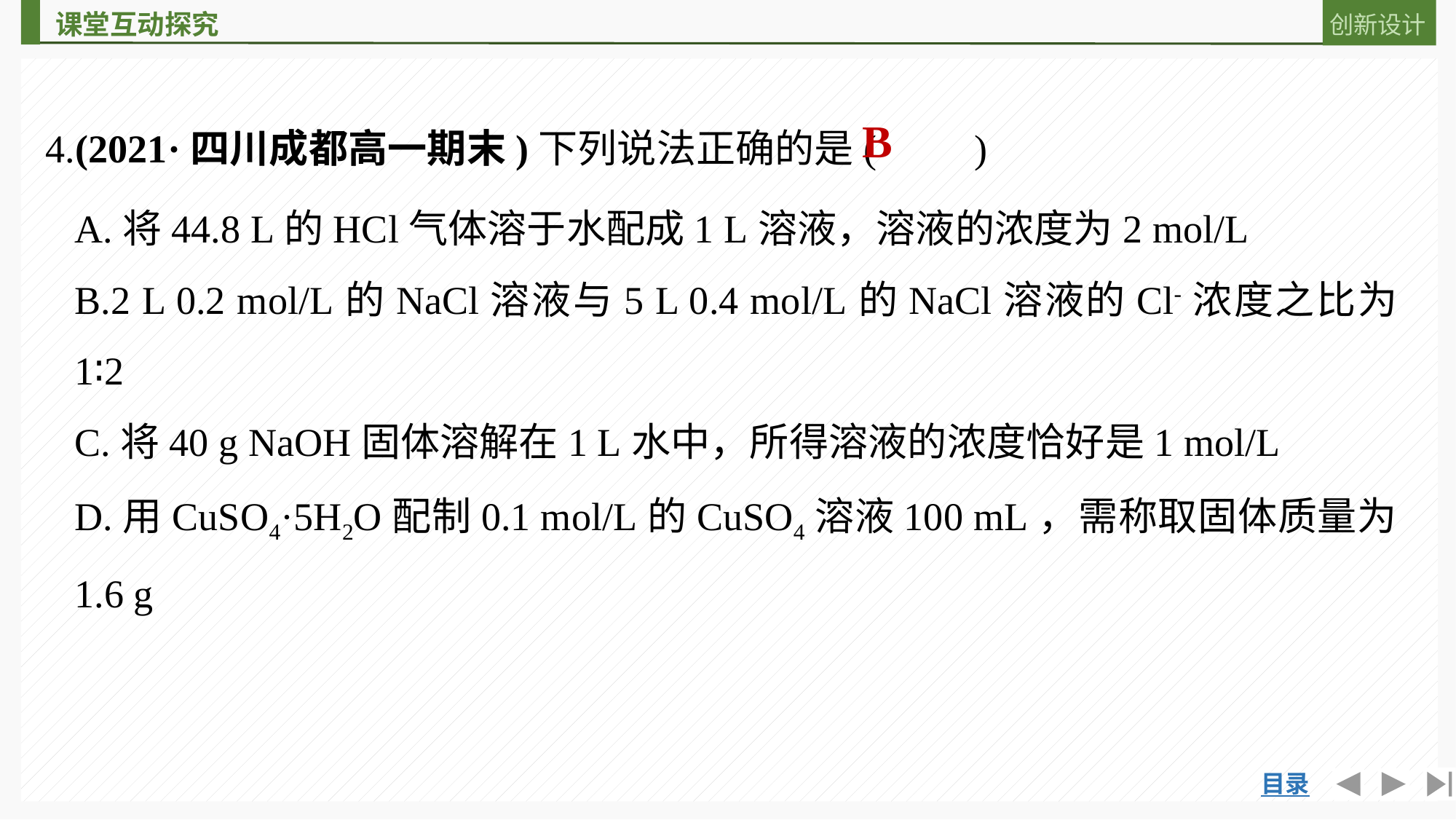

4.(2021·四川成都高一期末)下列说法正确的是(　　)
B
A.将44.8 L的HCl气体溶于水配成1 L溶液，溶液的浓度为2 mol/L
B.2 L 0.2 mol/L的NaCl溶液与5 L 0.4 mol/L的NaCl溶液的Cl-浓度之比为1∶2
C.将40 g NaOH固体溶解在1 L水中，所得溶液的浓度恰好是1 mol/L
D.用CuSO4·5H2O配制0.1 mol/L的CuSO4溶液100 mL，需称取固体质量为1.6 g